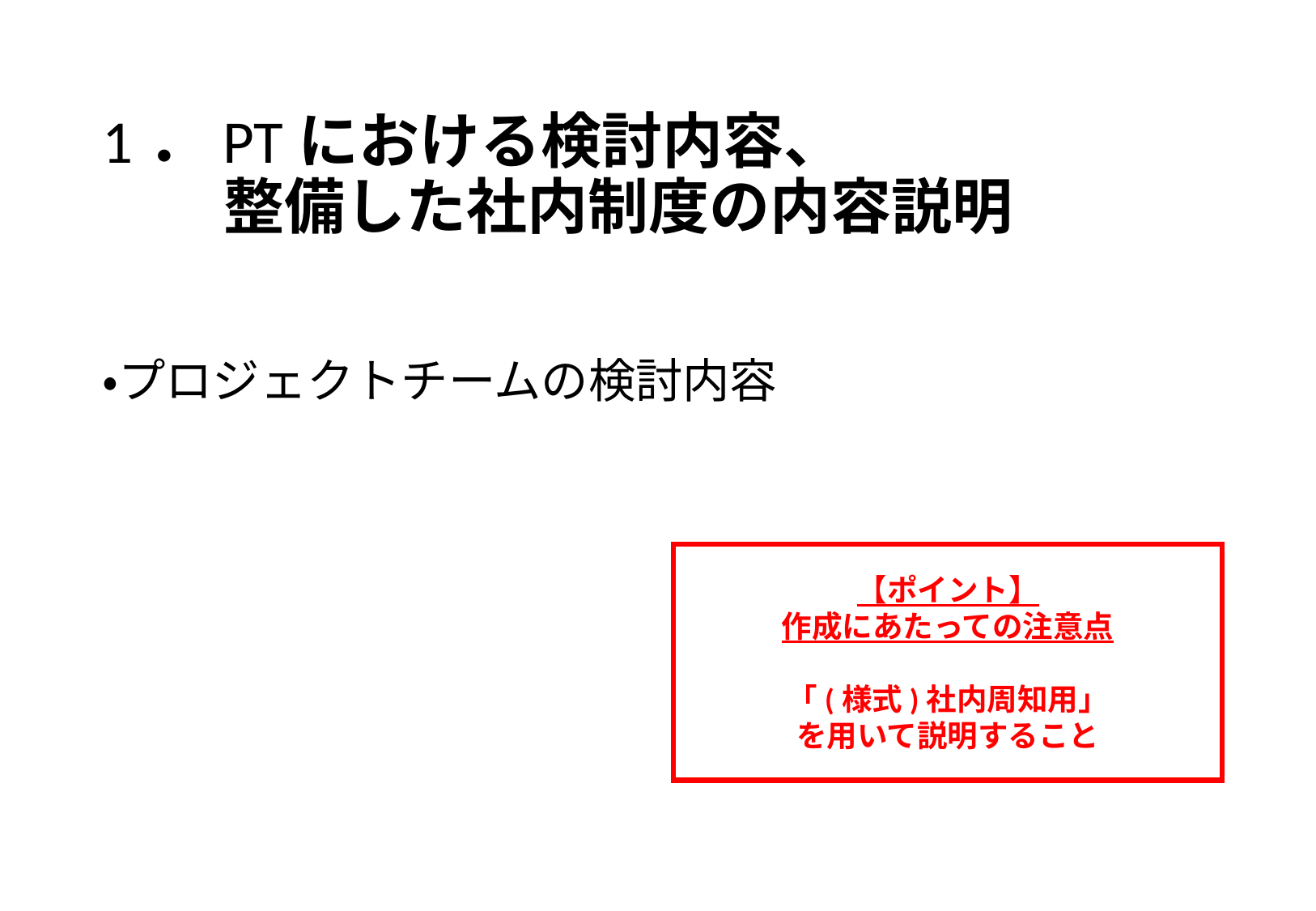

# 1．PTにおける検討内容、 　　整備した社内制度の内容説明

・プロジェクトチームの検討内容
【ポイント】
作成にあたっての注意点

「(様式)社内周知用」
を用いて説明すること